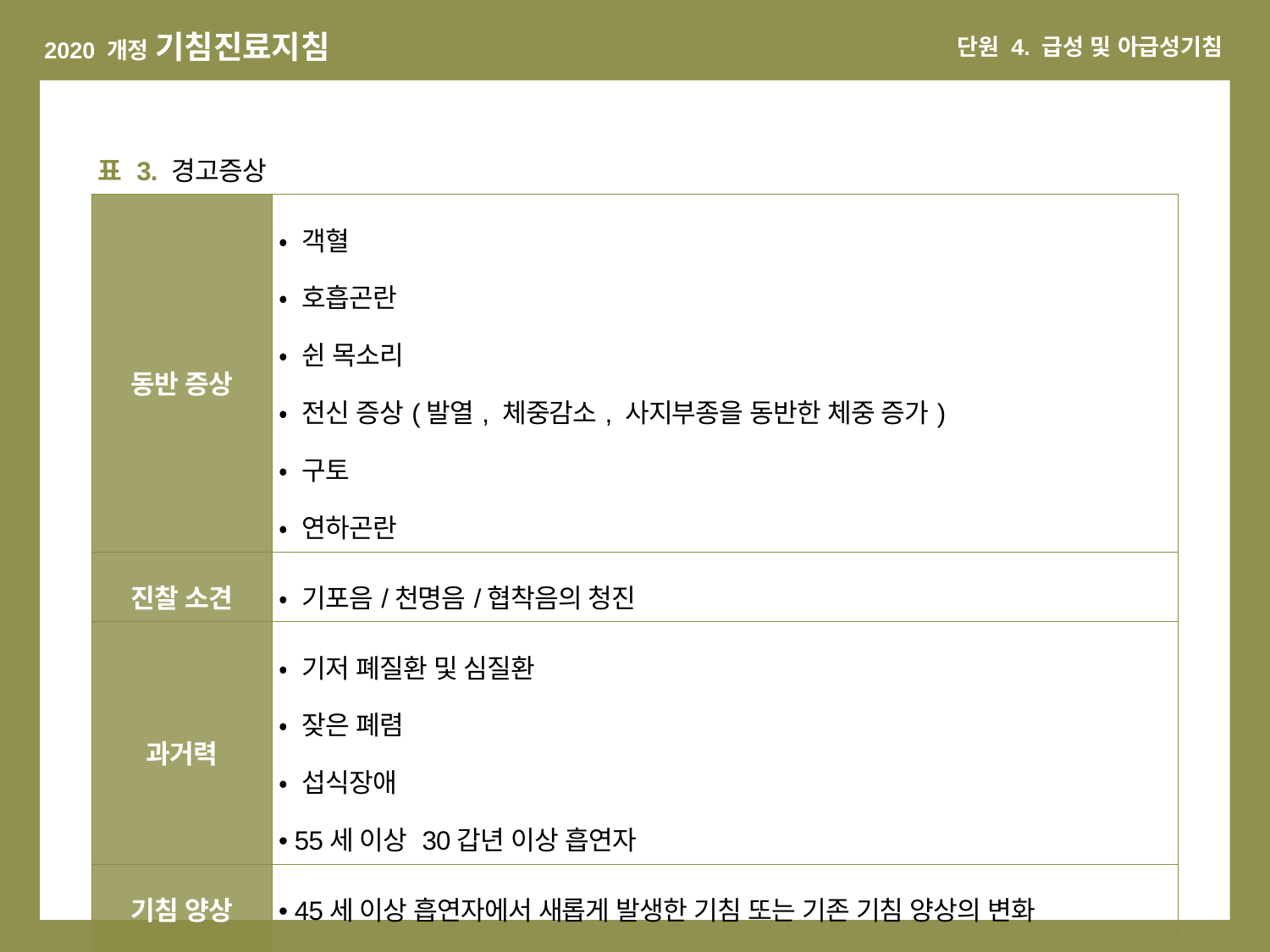

| 표 3. 경고증상 |  |
| --- | --- |
| 동반 증상 | • 객혈 • 호흡곤란 • 쉰 목소리 • 전신 증상(발열, 체중감소, 사지부종을 동반한 체중 증가) • 구토 • 연하곤란 |
| 진찰 소견 | • 기포음/천명음/협착음의 청진 |
| 과거력 | • 기저 폐질환 및 심질환 • 잦은 폐렴 • 섭식장애 • 55세 이상 30갑년 이상 흡연자 |
| 기침 양상 | • 45세 이상 흡연자에서 새롭게 발생한 기침 또는 기존 기침 양상의 변화 |
| 기침 기간 | • 2주 이상 지속 |